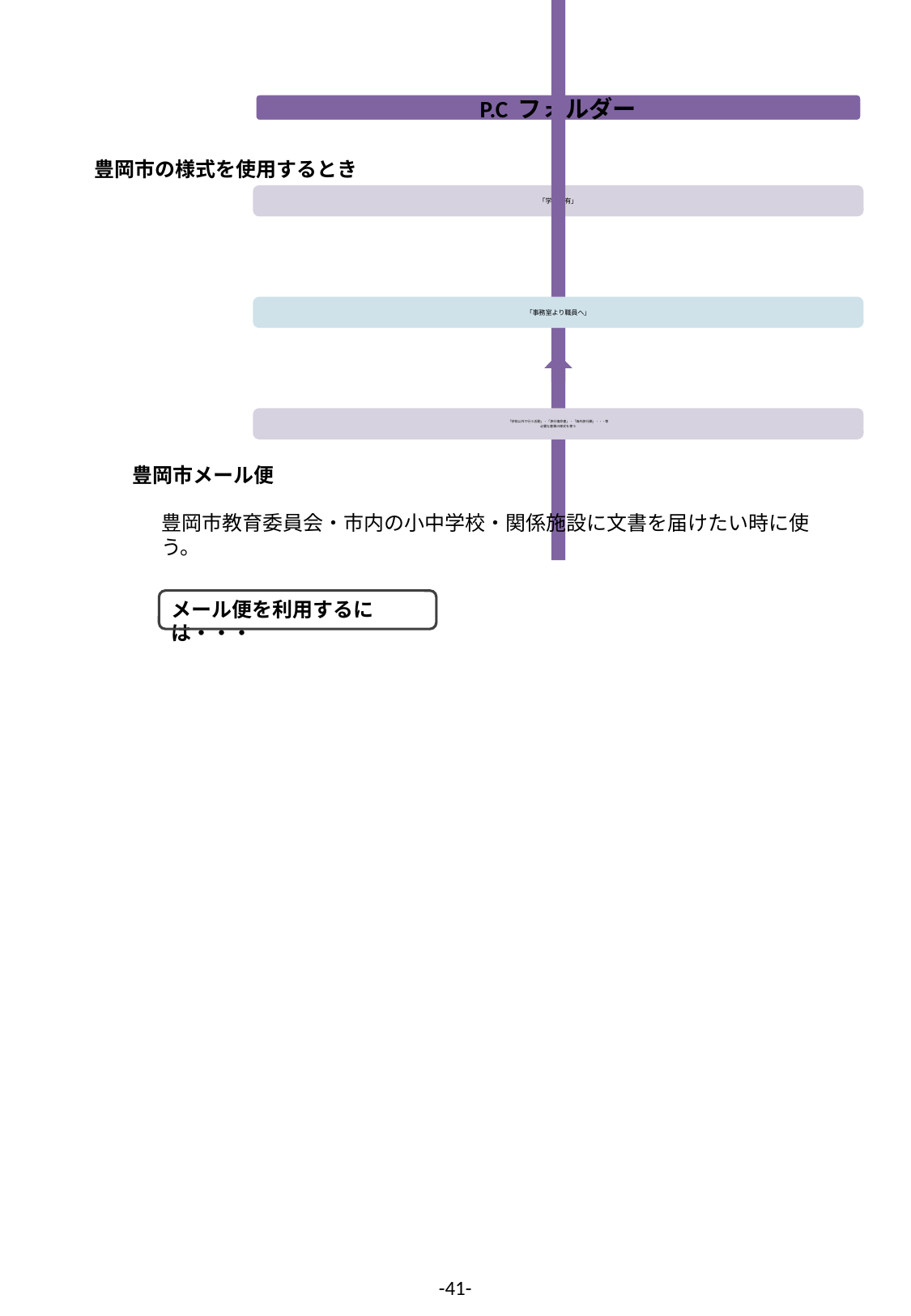

P.C フォルダー
「学校共有」
「事務室より職員へ」
「学校以外で行う活動」・「旅行復命書」・「海外旅行願」・・・等
必要な書類の様式を使う
豊岡市の様式を使用するとき
豊岡市メール便
豊岡市教育委員会・市内の小中学校・関係施設に文書を届けたい時に使う。
メール便を利用するには・・・

-41-